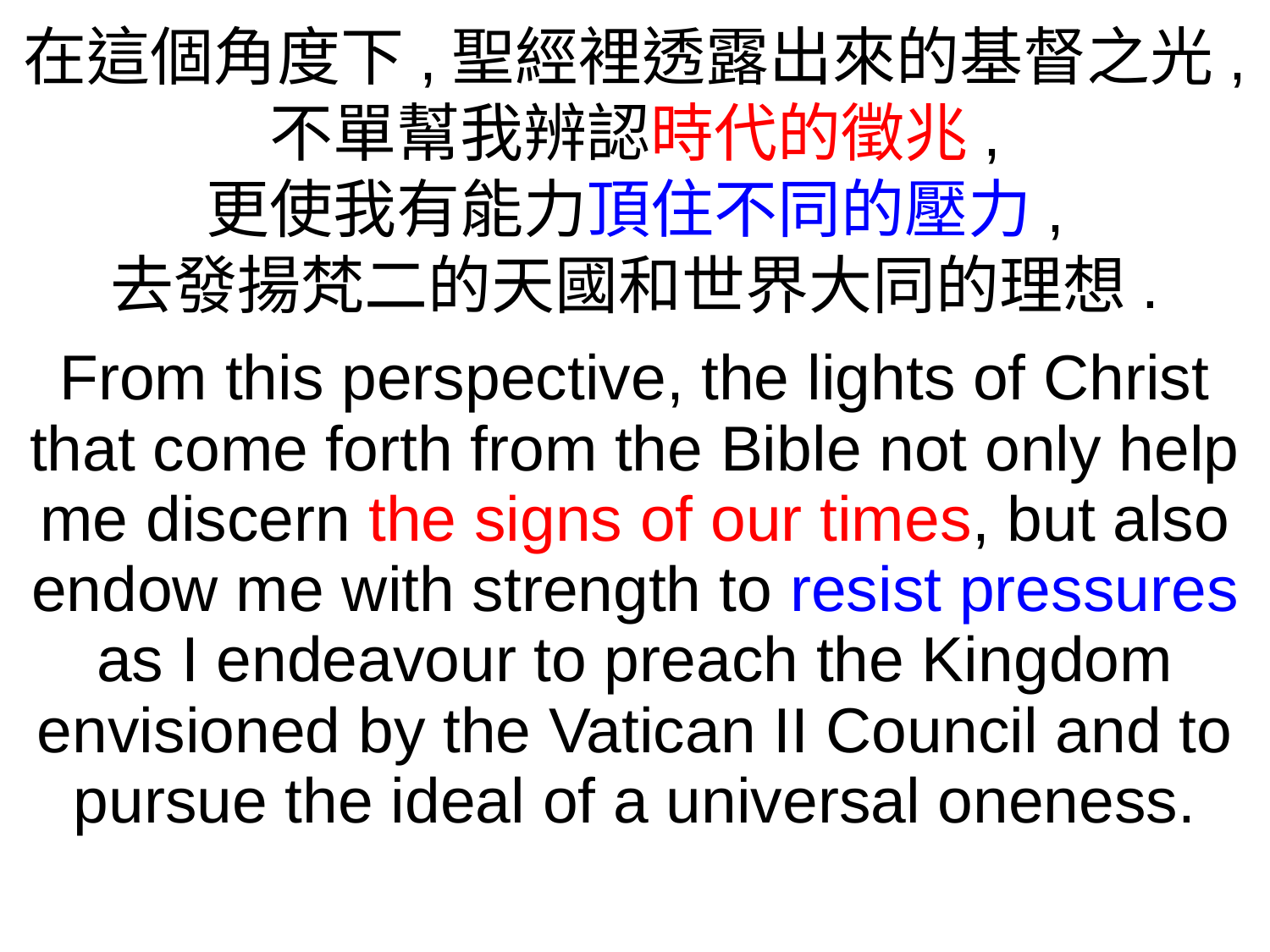

在這個角度下,聖經裡透露出來的基督之光,
不單幫我辨認時代的徵兆,
更使我有能力頂住不同的壓力,
去發揚梵二的天國和世界大同的理想.
From this perspective, the lights of Christ that come forth from the Bible not only help me discern the signs of our times, but also endow me with strength to resist pressures as I endeavour to preach the Kingdom envisioned by the Vatican II Council and to pursue the ideal of a universal oneness.